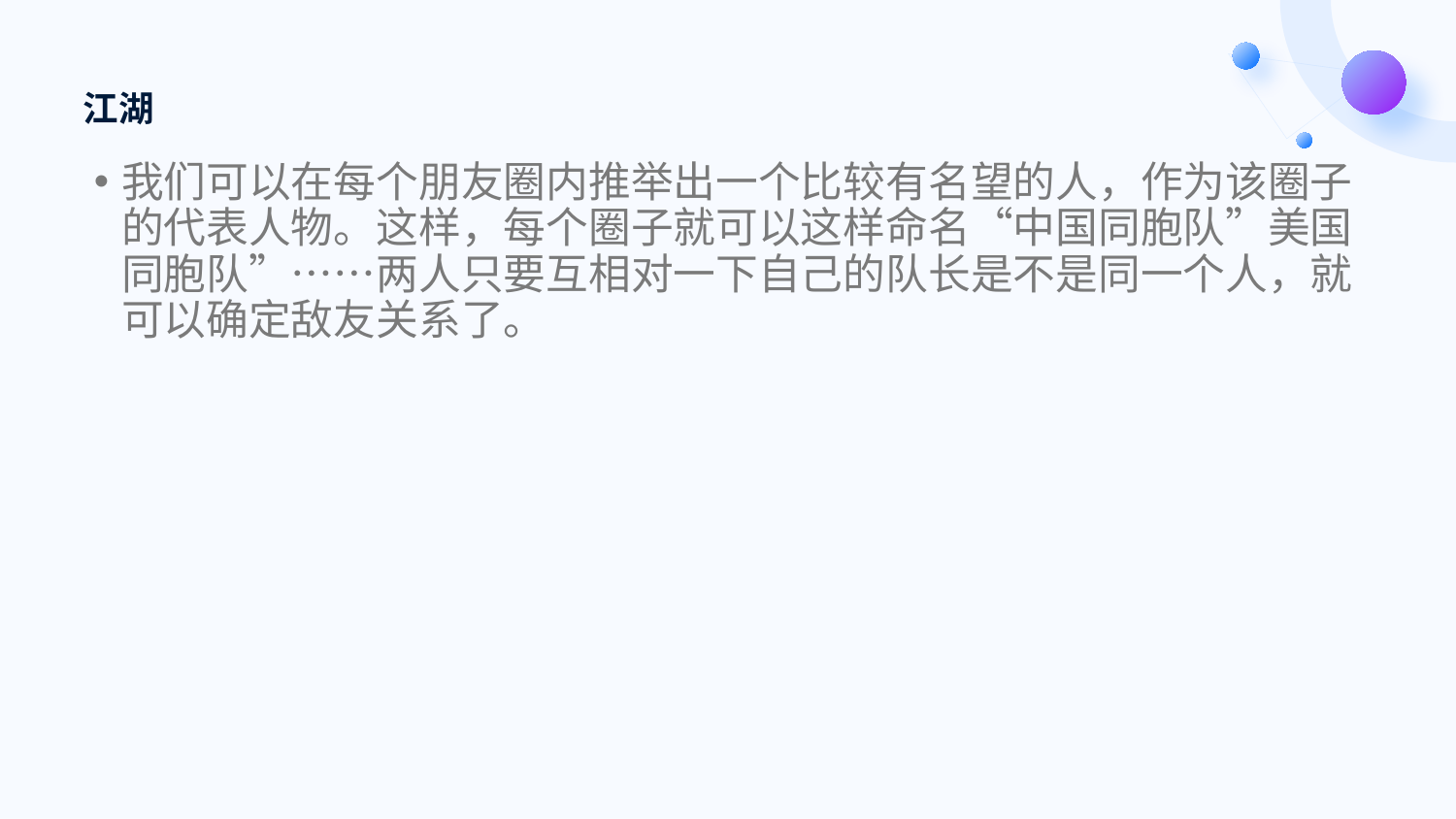

# 江湖
我们可以在每个朋友圈内推举出一个比较有名望的人，作为该圈子的代表人物。这样，每个圈子就可以这样命名“中国同胞队”美国同胞队”……两人只要互相对一下自己的队长是不是同一个人，就可以确定敌友关系了。